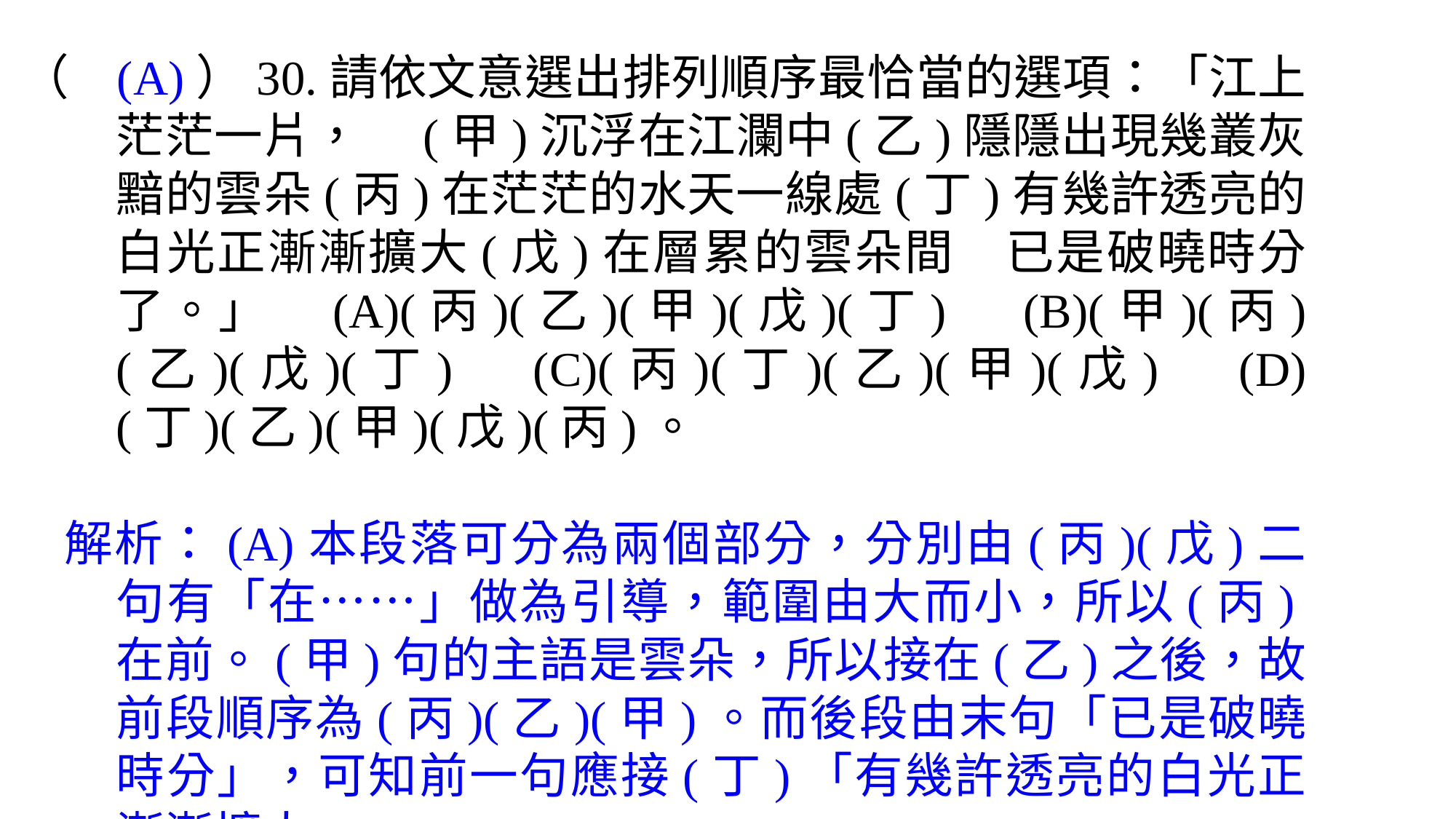

（	(A)）30.請依文意選出排列順序最恰當的選項：「江上茫茫一片，　(甲)沉浮在江瀾中(乙)隱隱出現幾叢灰黯的雲朵(丙)在茫茫的水天一線處(丁)有幾許透亮的白光正漸漸擴大(戊)在層累的雲朵間　已是破曉時分了。」　(A)(丙)(乙)(甲)(戊)(丁)　(B)(甲)(丙)(乙)(戊)(丁)　(C)(丙)(丁)(乙)(甲)(戊)　(D)(丁)(乙)(甲)(戊)(丙)。

解析：(A)本段落可分為兩個部分，分別由(丙)(戊)二句有「在……」做為引導，範圍由大而小，所以(丙)在前。(甲)句的主語是雲朵，所以接在(乙)之後，故前段順序為(丙)(乙)(甲)。而後段由末句「已是破曉時分」，可知前一句應接(丁)「有幾許透亮的白光正漸漸擴大」。